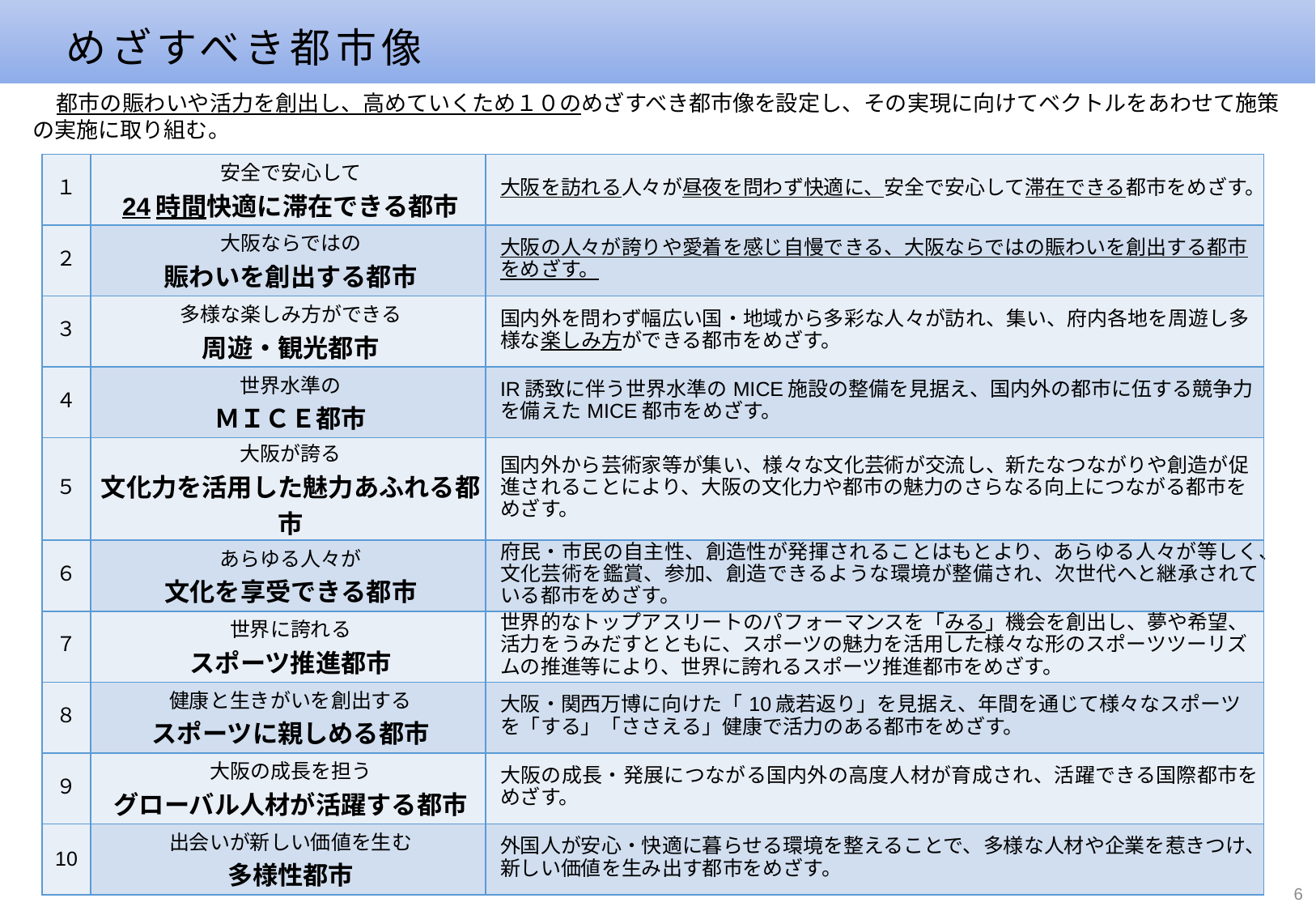

めざすべき都市像
　都市の賑わいや活力を創出し、高めていくため１０のめざすべき都市像を設定し、その実現に向けてベクトルをあわせて施策の実施に取り組む。
| １ | 安全で安心して 24時間快適に滞在できる都市 | 大阪を訪れる人々が昼夜を問わず快適に、安全で安心して滞在できる都市をめざす。 |
| --- | --- | --- |
| ２ | 大阪ならではの 賑わいを創出する都市 | 大阪の人々が誇りや愛着を感じ自慢できる、大阪ならではの賑わいを創出する都市をめざす。 |
| ３ | 多様な楽しみ方ができる 周遊・観光都市 | 国内外を問わず幅広い国・地域から多彩な人々が訪れ、集い、府内各地を周遊し多様な楽しみ方ができる都市をめざす。 |
| ４ | 世界水準の ＭＩＣＥ都市 | IR誘致に伴う世界水準のMICE施設の整備を見据え、国内外の都市に伍する競争力を備えたMICE都市をめざす。 |
| ５ | 大阪が誇る 文化力を活用した魅力あふれる都市 | 国内外から芸術家等が集い、様々な文化芸術が交流し、新たなつながりや創造が促進されることにより、大阪の文化力や都市の魅力のさらなる向上につながる都市をめざす。 |
| ６ | あらゆる人々が 文化を享受できる都市 | 府民・市民の自主性、創造性が発揮されることはもとより、あらゆる人々が等しく、文化芸術を鑑賞、参加、創造できるような環境が整備され、次世代へと継承されている都市をめざす。 |
| ７ | 世界に誇れる スポーツ推進都市 | 世界的なトップアスリートのパフォーマンスを「みる」機会を創出し、夢や希望、活力をうみだすとともに、スポーツの魅力を活用した様々な形のスポーツツーリズムの推進等により、世界に誇れるスポーツ推進都市をめざす。 |
| ８ | 健康と生きがいを創出する スポーツに親しめる都市 | 大阪・関西万博に向けた「10歳若返り」を見据え、年間を通じて様々なスポーツを「する」「ささえる」健康で活力のある都市をめざす。 |
| ９ | 大阪の成長を担う グローバル人材が活躍する都市 | 大阪の成長・発展につながる国内外の高度人材が育成され、活躍できる国際都市をめざす。 |
| 10 | 出会いが新しい価値を生む 多様性都市 | 外国人が安心・快適に暮らせる環境を整えることで、多様な人材や企業を惹きつけ、新しい価値を生み出す都市をめざす。 |
6